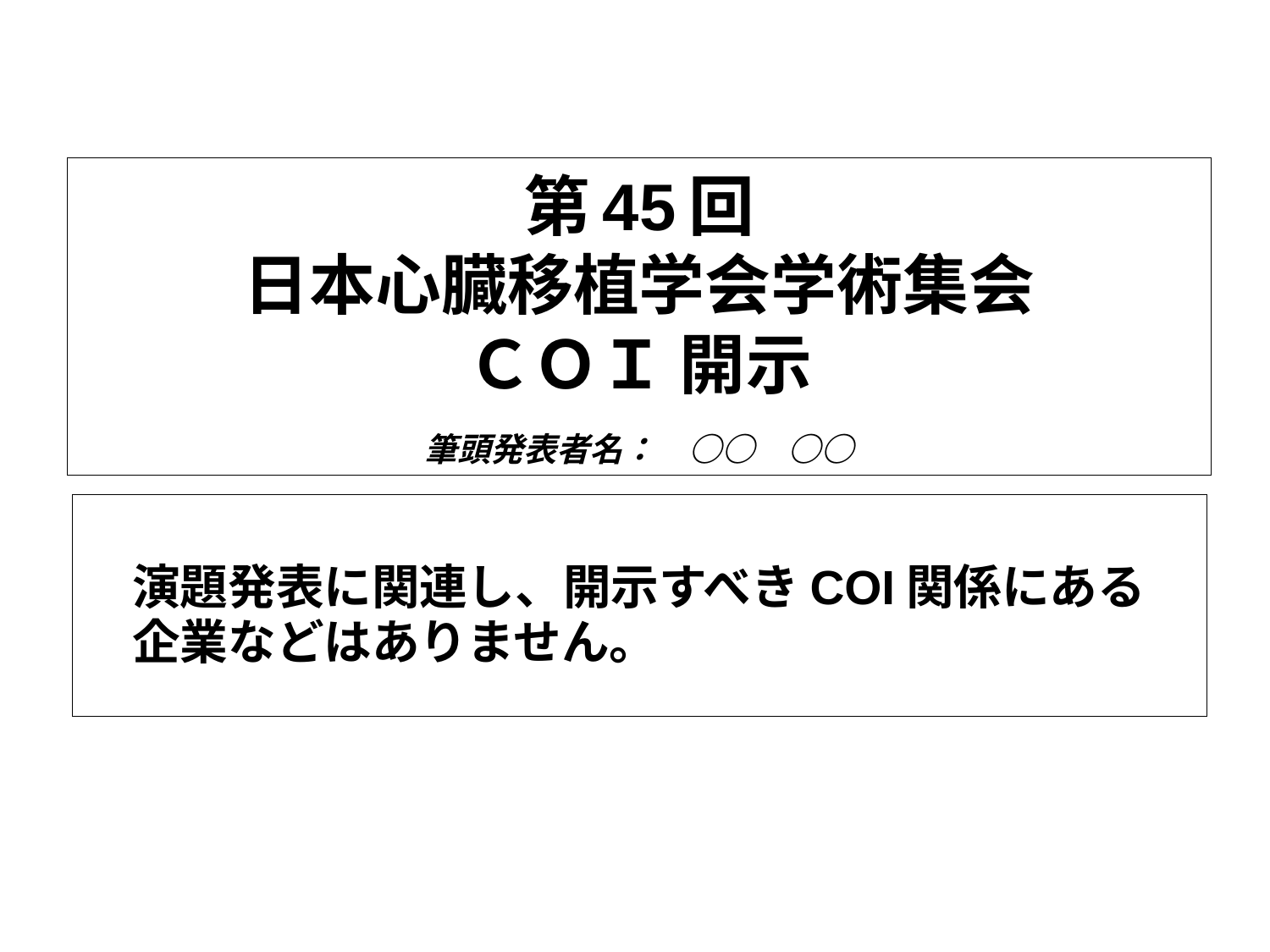

第45回
日本心臓移植学会学術集会
ＣＯＩ 開示
　
筆頭発表者名：　○○　○○

　演題発表に関連し、開示すべきCOI関係にある
　企業などはありません。